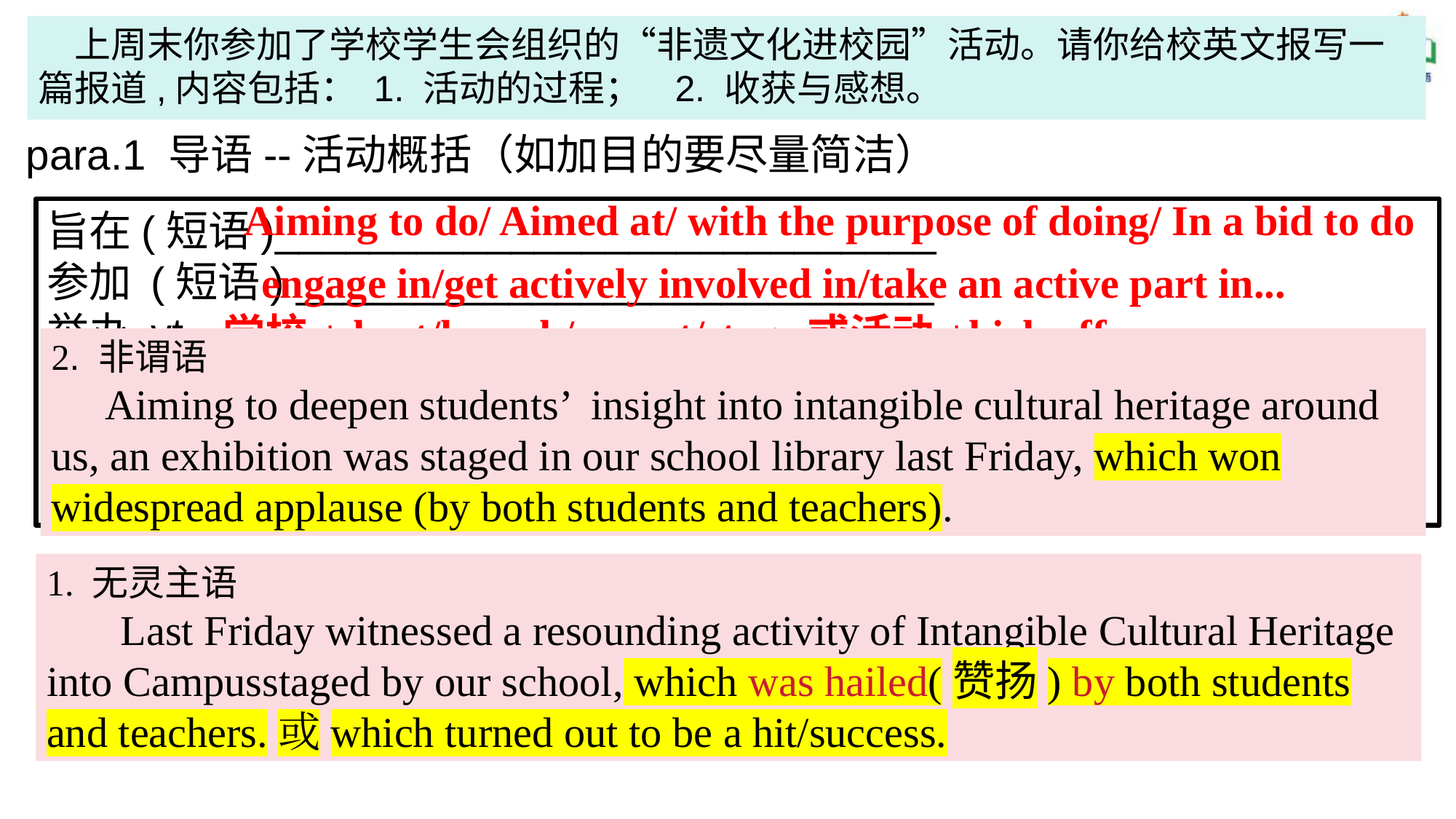

上周末你参加了学校学生会组织的“非遗文化进校园”活动。请你给校英文报写一篇报道,内容包括： 1. 活动的过程；   2. 收获与感想。
para.1 导语--活动概括（如加目的要尽量简洁）
Aiming to do/ Aimed at/ with the purpose of doing/ In a bid to do
旨在(短语)____________________________
参加 (短语) ___________________________
举办 vt. ___________________________
目的：____________________________
engage in/get actively involved in/take an active part in...
学校+ host/launch/mount/stage或活动+kick off
2. 非谓语
      Aiming to deepen students’  insight into intangible cultural heritage around us, an exhibition was staged in our school library last Friday, which won widespread applause (by both students and teachers).
 提高意识to raise students’ cultural heritage preservation
增长知识 to deepen students’ insight into intangible cultural heritage
...

1. 无灵主语
       Last Friday witnessed a resounding activity of Intangible Cultural Heritage into Campusstaged by our school, which was hailed(赞扬) by both students and teachers.或which turned out to be a hit/success.